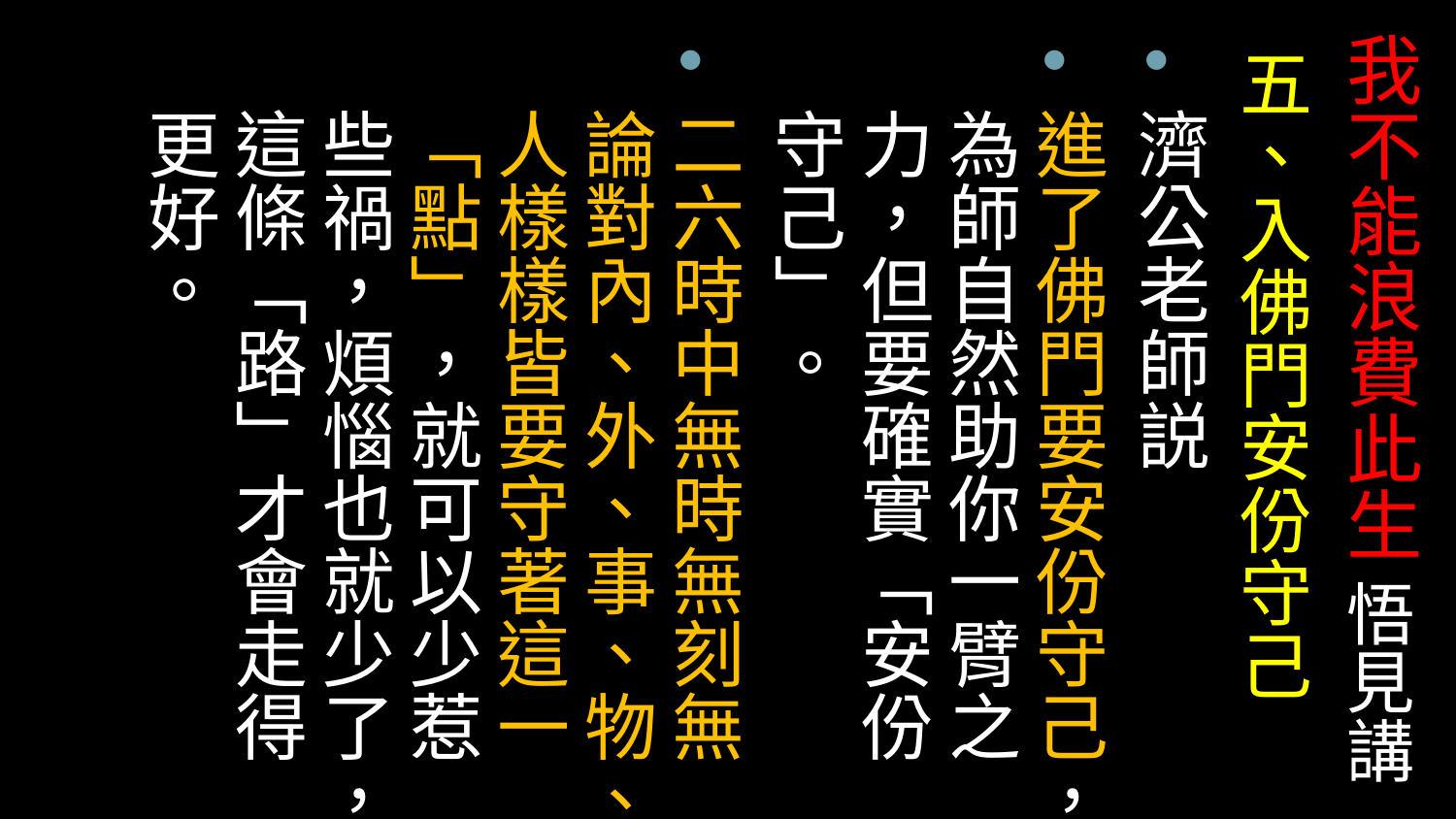

# 我不能浪費此生 悟見講
五、入佛門安份守己
濟公老師説
進了佛門要安份守己，為師自然助你一臂之力，但要確實「安份守己」。
二六時中無時無刻無論對內、外、事、物、人樣樣皆要守著這一「點」，就可以少惹些禍，煩惱也就少了，這條「路」才會走得更好。